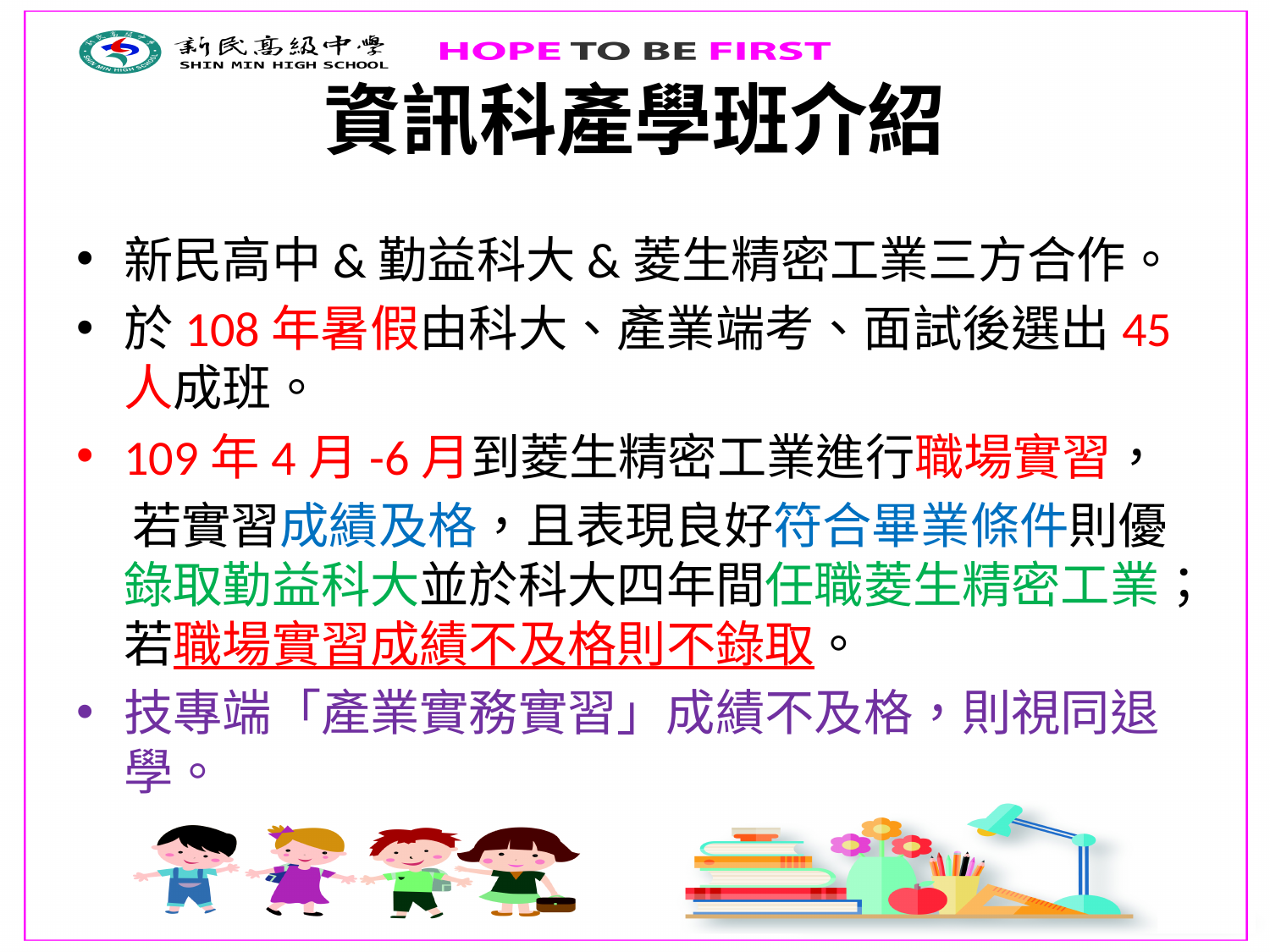

# 資訊科產學班介紹
新民高中&勤益科大&菱生精密工業三方合作。
於108年暑假由科大、產業端考、面試後選出45人成班。
109年4月-6月到菱生精密工業進行職場實習，
    若實習成績及格，且表現良好符合畢業條件則優錄取勤益科大並於科大四年間任職菱生精密工業；若職場實習成績不及格則不錄取。
技專端「產業實務實習」成績不及格，則視同退學。